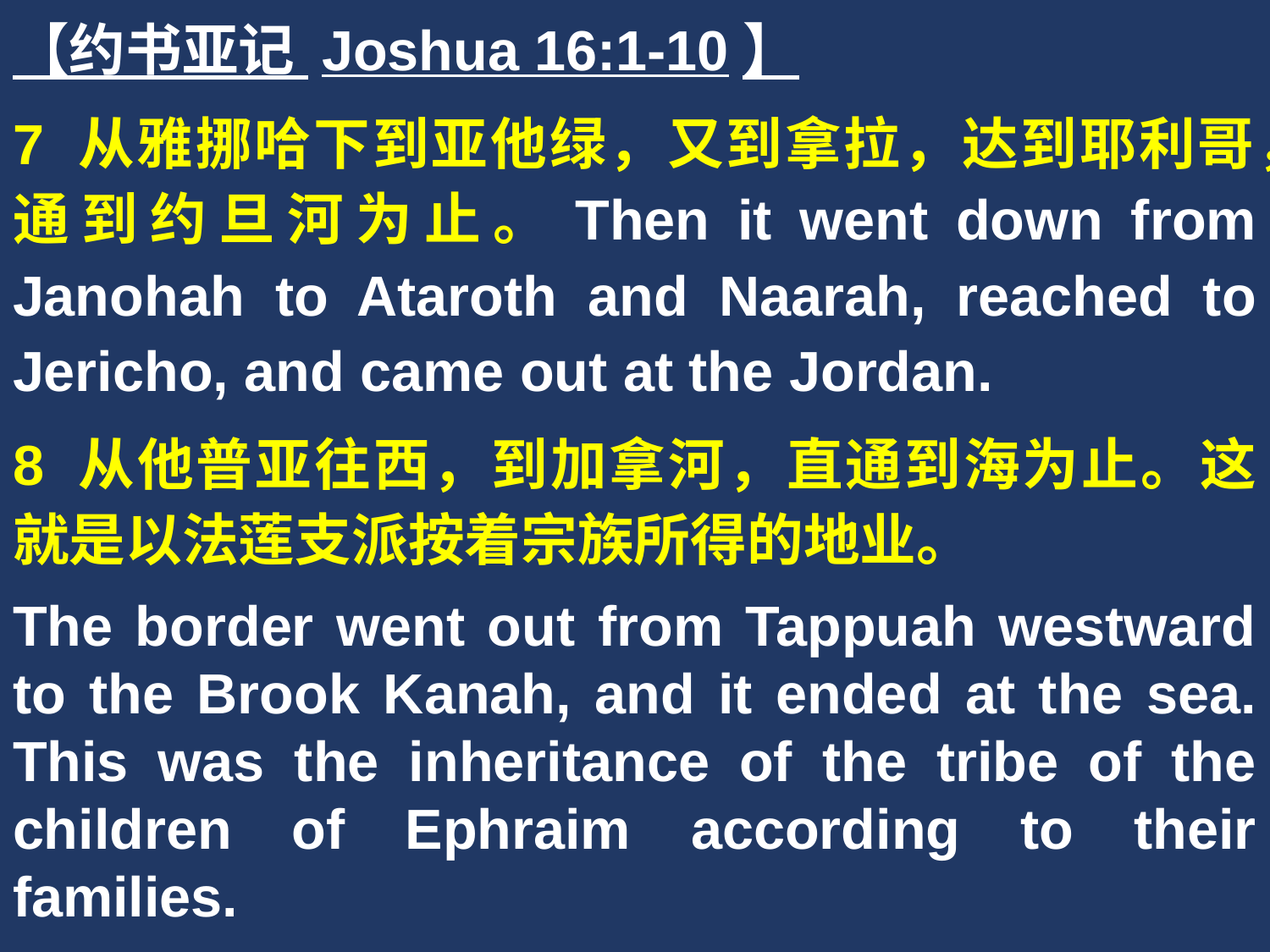

【约书亚记 Joshua 16:1-10】
7 从雅挪哈下到亚他绿，又到拿拉，达到耶利哥，通到约旦河为止。Then it went down from Janohah to Ataroth and Naarah, reached to Jericho, and came out at the Jordan.
8 从他普亚往西，到加拿河，直通到海为止。这就是以法莲支派按着宗族所得的地业。
The border went out from Tappuah westward to the Brook Kanah, and it ended at the sea. This was the inheritance of the tribe of the children of Ephraim according to their families.